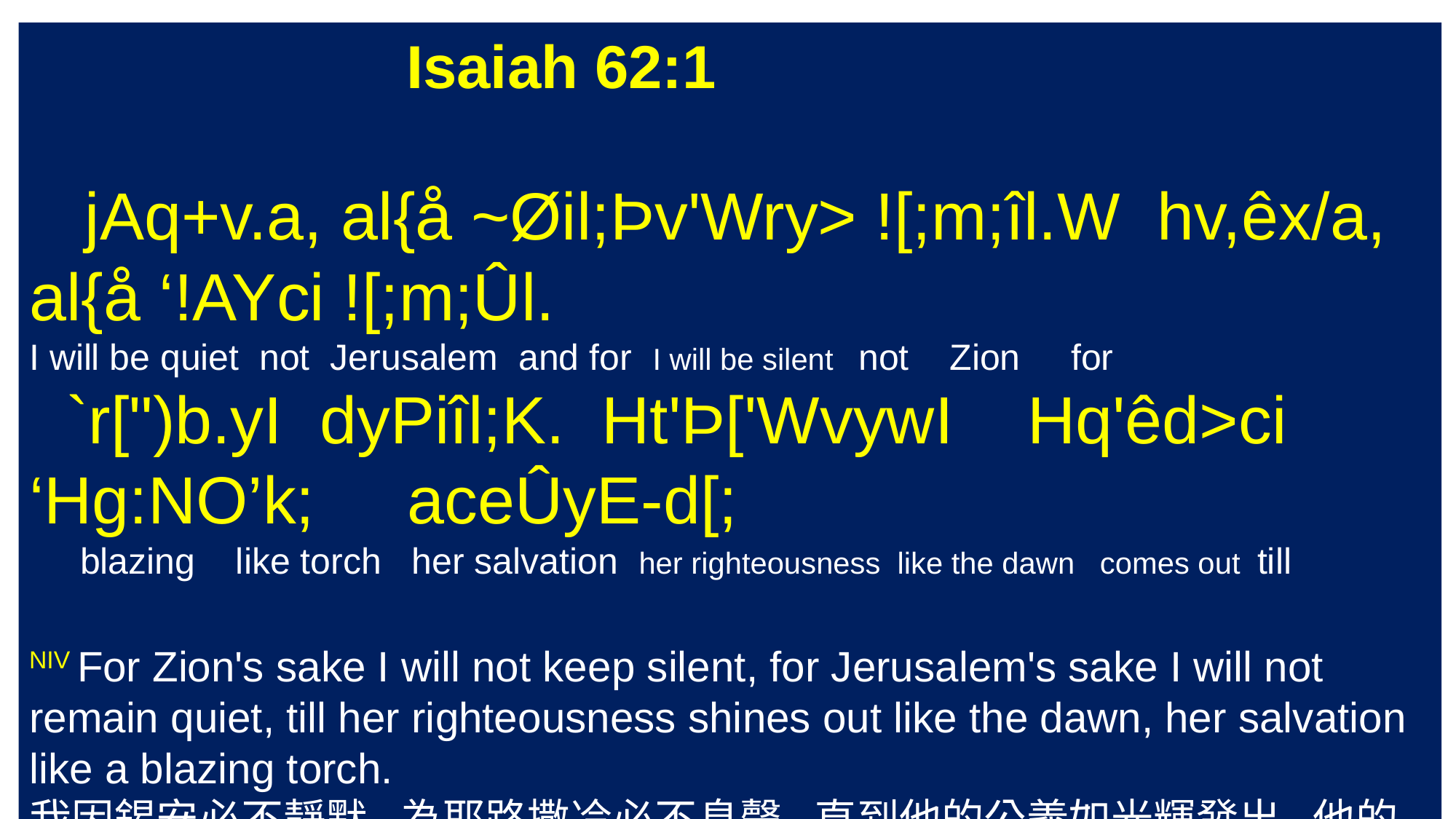

Isaiah 62:1

   jAq+v.a, al{å ~Øil;Þv'Wry> ![;m;îl.W  hv,êx/a,  al{å ‘!AYci ![;m;Ûl.
I will be quiet  not  Jerusalem  and for  I will be silent   not    Zion     for
  `r[")b.yI  dyPiîl;K.  Ht'Þ['WvywI    Hq'êd>ci    ‘Hg:NO’k;     aceÛyE-d[;
     blazing    like torch   her salvation  her righteousness  like the dawn   comes out  till

NIV For Zion's sake I will not keep silent, for Jerusalem's sake I will not remain quiet, till her righteousness shines out like the dawn, her salvation like a blazing torch.
我因錫安必不靜默,為耶路撒冷必不息聲,直到他的公義如光輝發出,他的救恩如明燈發亮．